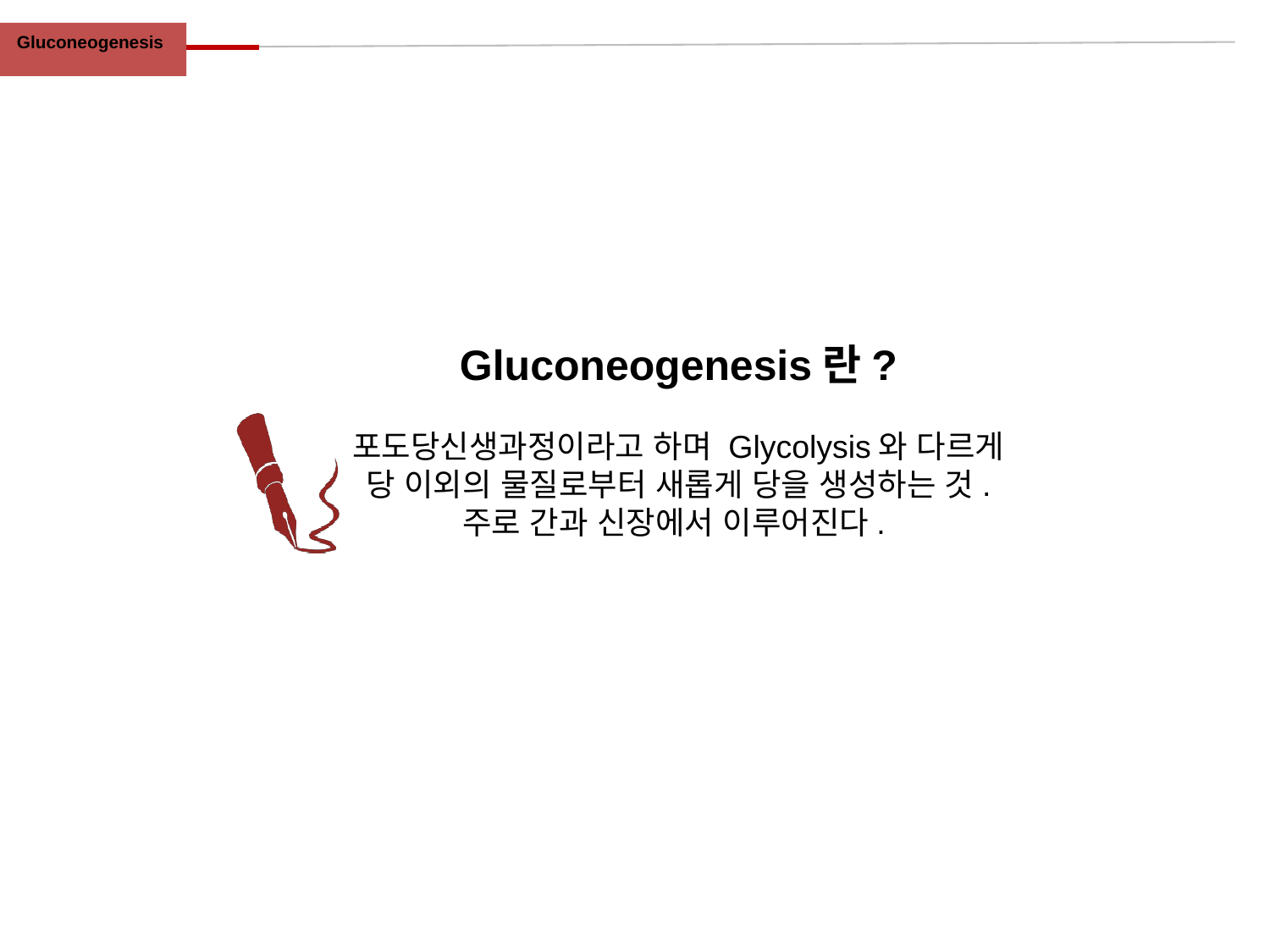

Gluconeogenesis

# Gluconeogenesis란? 포도당신생과정이라고 하며 Glycolysis와 다르게 당 이외의 물질로부터 새롭게 당을 생성하는 것. 주로 간과 신장에서 이루어진다.